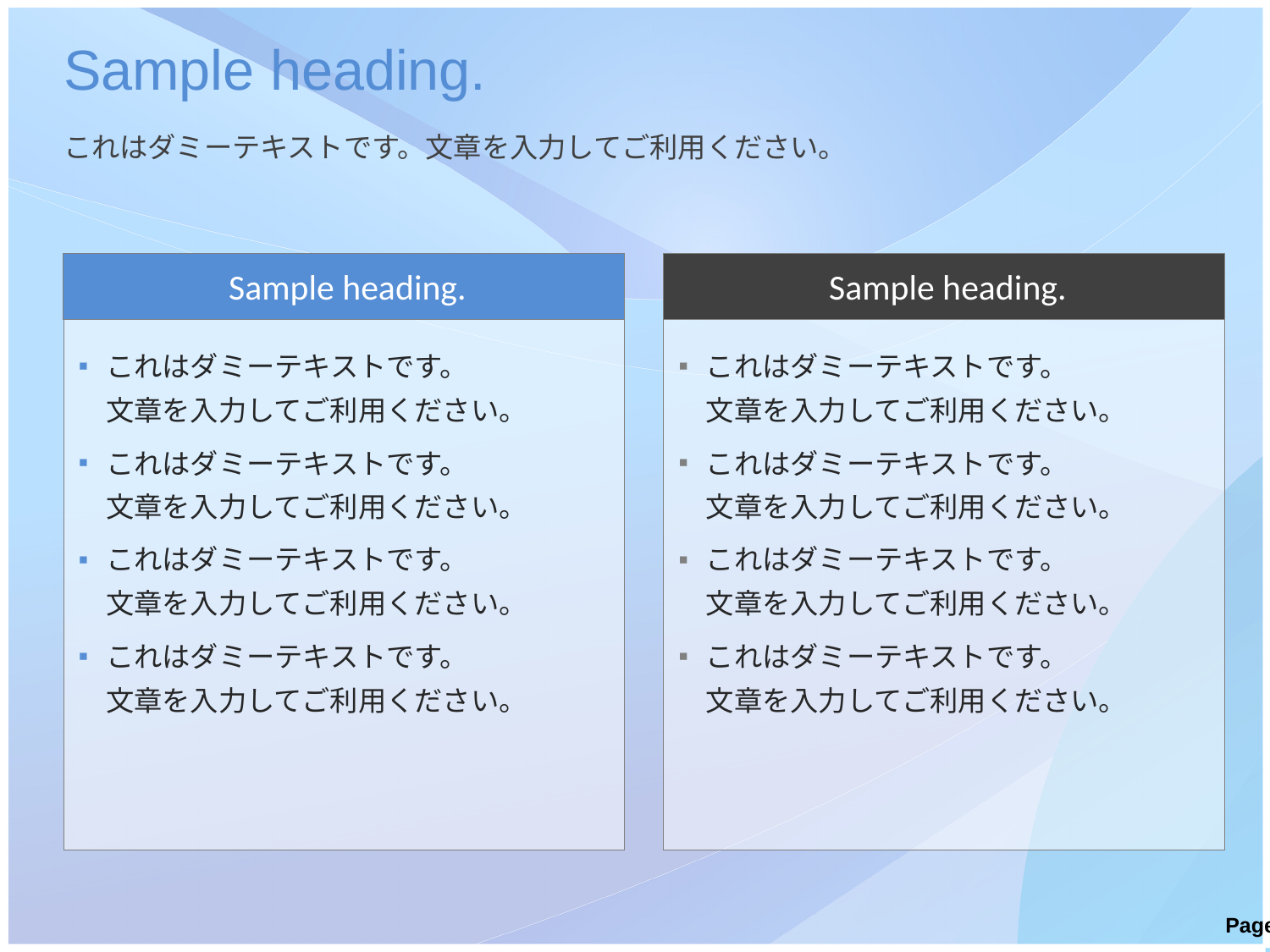

# Sample heading.
これはダミーテキストです。文章を入力してご利用ください。
Sample heading.
Sample heading.
これはダミーテキストです。
文章を入力してご利用ください。
これはダミーテキストです。
文章を入力してご利用ください。
これはダミーテキストです。
文章を入力してご利用ください。
これはダミーテキストです。
文章を入力してご利用ください。
これはダミーテキストです。
文章を入力してご利用ください。
これはダミーテキストです。
文章を入力してご利用ください。
これはダミーテキストです。
文章を入力してご利用ください。
これはダミーテキストです。
文章を入力してご利用ください。